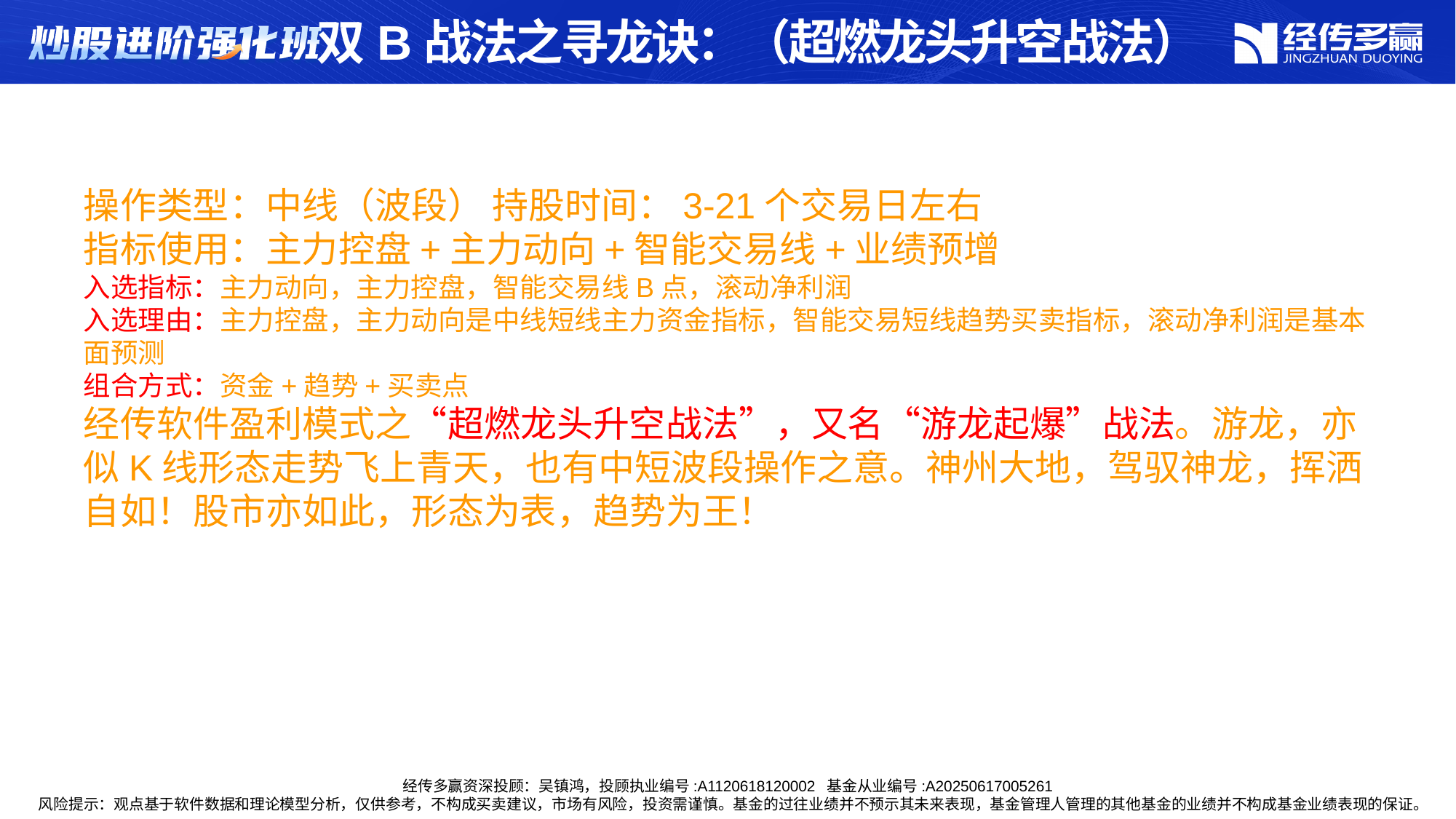

双B战法之寻龙诀：（超燃龙头升空战法）
操作类型：中线（波段） 持股时间：3-21个交易日左右
指标使用：主力控盘+主力动向+智能交易线+业绩预增
入选指标：主力动向，主力控盘，智能交易线B点，滚动净利润
入选理由：主力控盘，主力动向是中线短线主力资金指标，智能交易短线趋势买卖指标，滚动净利润是基本面预测
组合方式：资金+趋势+买卖点
经传软件盈利模式之“超燃龙头升空战法”，又名“游龙起爆”战法。游龙，亦似K线形态走势飞上青天，也有中短波段操作之意。神州大地，驾驭神龙，挥洒自如！股市亦如此，形态为表，趋势为王！